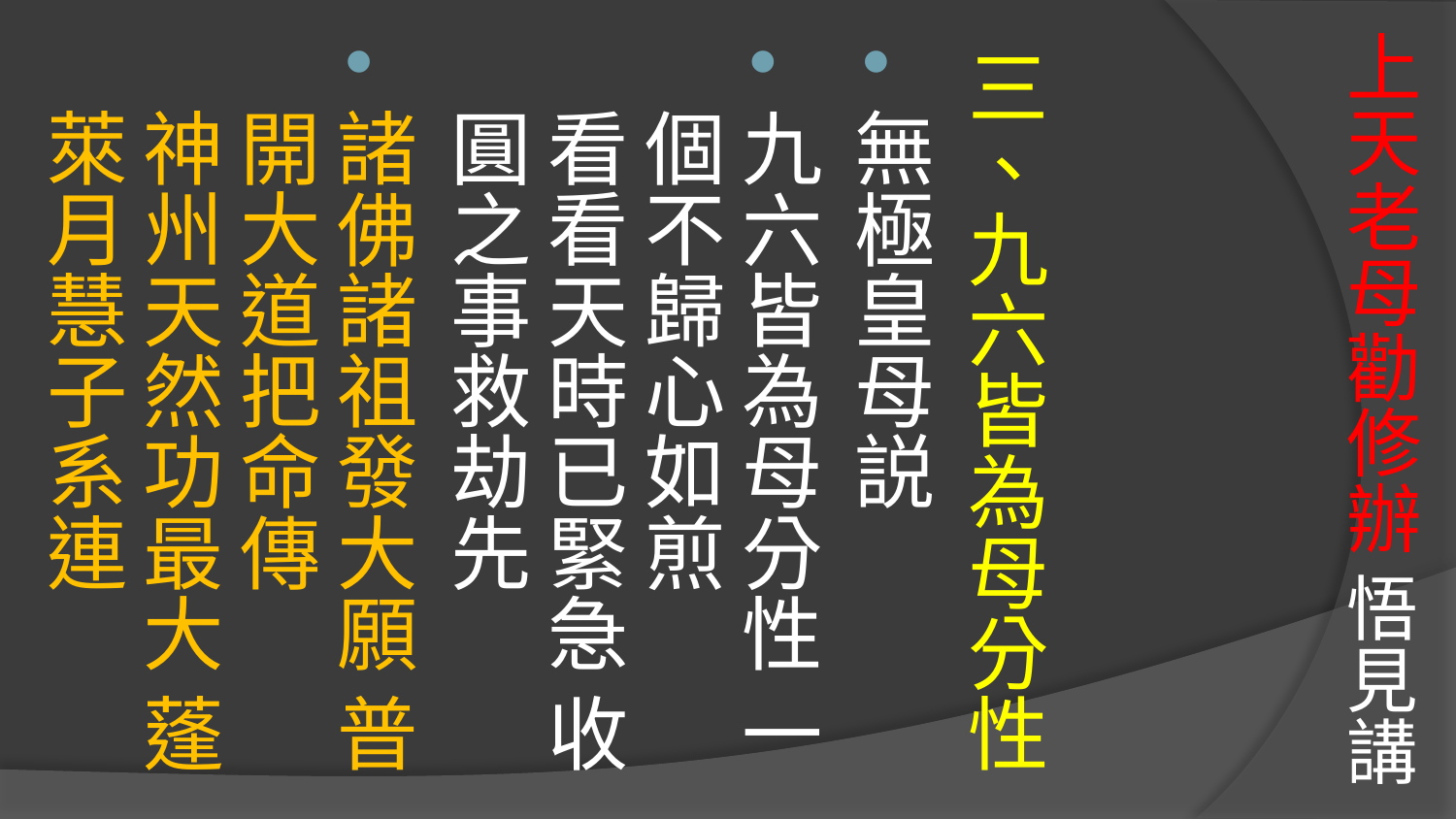

# 上天老母勸修辦 悟見講
三、九六皆為母分性
無極皇母説
九六皆為母分性 一個不歸心如煎
看看天時已緊急 收圓之事救劫先
諸佛諸祖發大願 普開大道把命傳
神州天然功最大 蓬萊月慧子系連